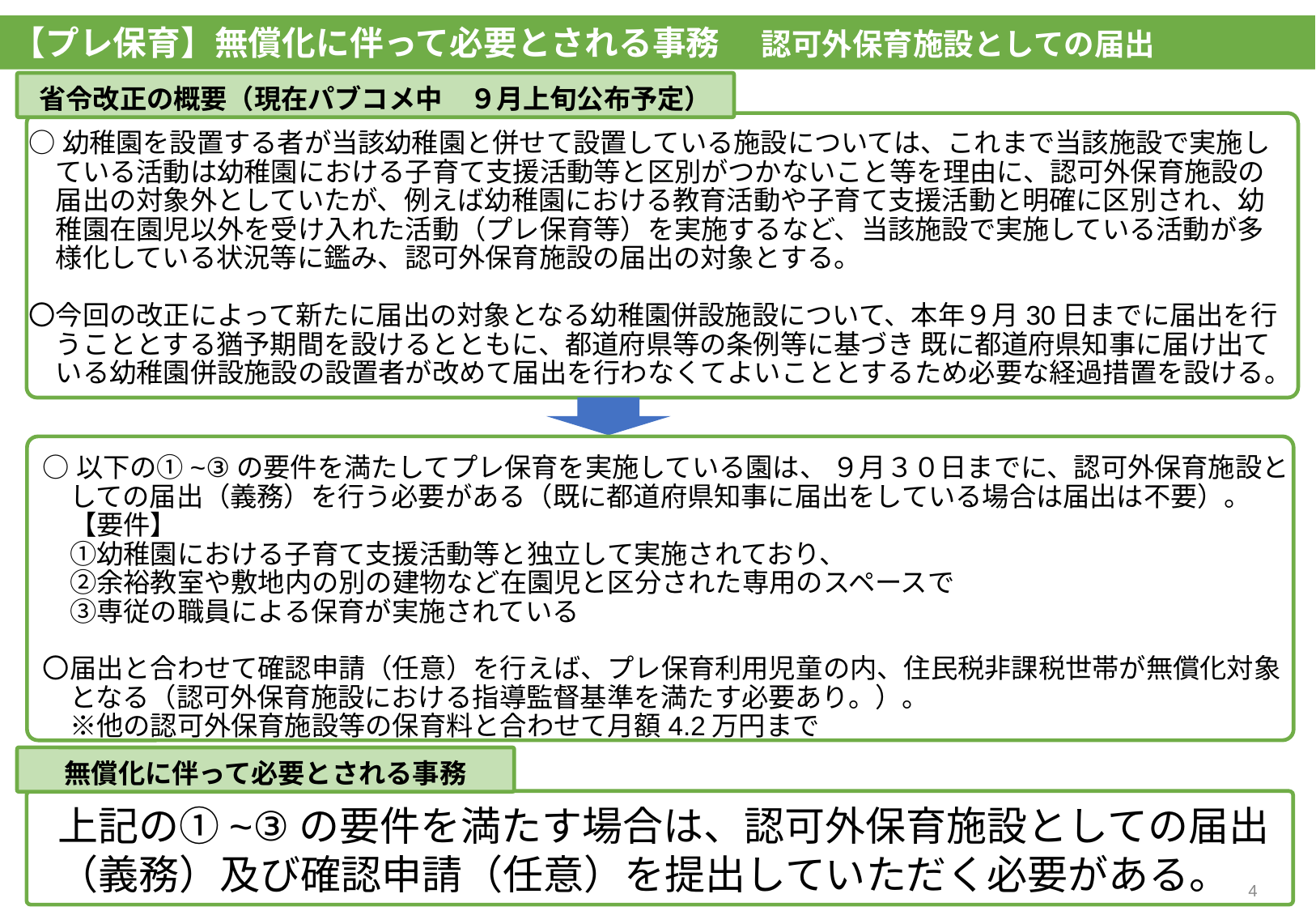

【プレ保育】無償化に伴って必要とされる事務 　認可外保育施設としての届出
省令改正の概要（現在パブコメ中　９月上旬公布予定）

○幼稚園を設置する者が当該幼稚園と併せて設置している施設については、これまで当該施設で実施し
　ている活動は幼稚園における子育て支援活動等と区別がつかないこと等を理由に、認可外保育施設の
　届出の対象外としていたが、例えば幼稚園における教育活動や子育て支援活動と明確に区別され、幼
　稚園在園児以外を受け入れた活動（プレ保育等）を実施するなど、当該施設で実施している活動が多
　様化している状況等に鑑み、認可外保育施設の届出の対象とする。

〇今回の改正によって新たに届出の対象となる幼稚園併設施設について、本年９月30日までに届出を行
　うこととする猶予期間を設けるとともに、都道府県等の条例等に基づき 既に都道府県知事に届け出て
　いる幼稚園併設施設の設置者が改めて届出を行わなくてよいこととするため必要な経過措置を設ける。

○以下の①~③の要件を満たしてプレ保育を実施している園は、 ９月３０日までに、認可外保育施設と
　しての届出（義務）を行う必要がある（既に都道府県知事に届出をしている場合は届出は不要）。
　【要件】
　①幼稚園における子育て支援活動等と独立して実施されており、
　②余裕教室や敷地内の別の建物など在園児と区分された専用のスペースで
　③専従の職員による保育が実施されている

〇届出と合わせて確認申請（任意）を行えば、プレ保育利用児童の内、住民税非課税世帯が無償化対象
　となる（認可外保育施設における指導監督基準を満たす必要あり。）。
　※他の認可外保育施設等の保育料と合わせて月額4.2万円まで
無償化に伴って必要とされる事務

上記の①~③の要件を満たす場合は、認可外保育施設としての届出（義務）及び確認申請（任意）を提出していただく必要がある。
4